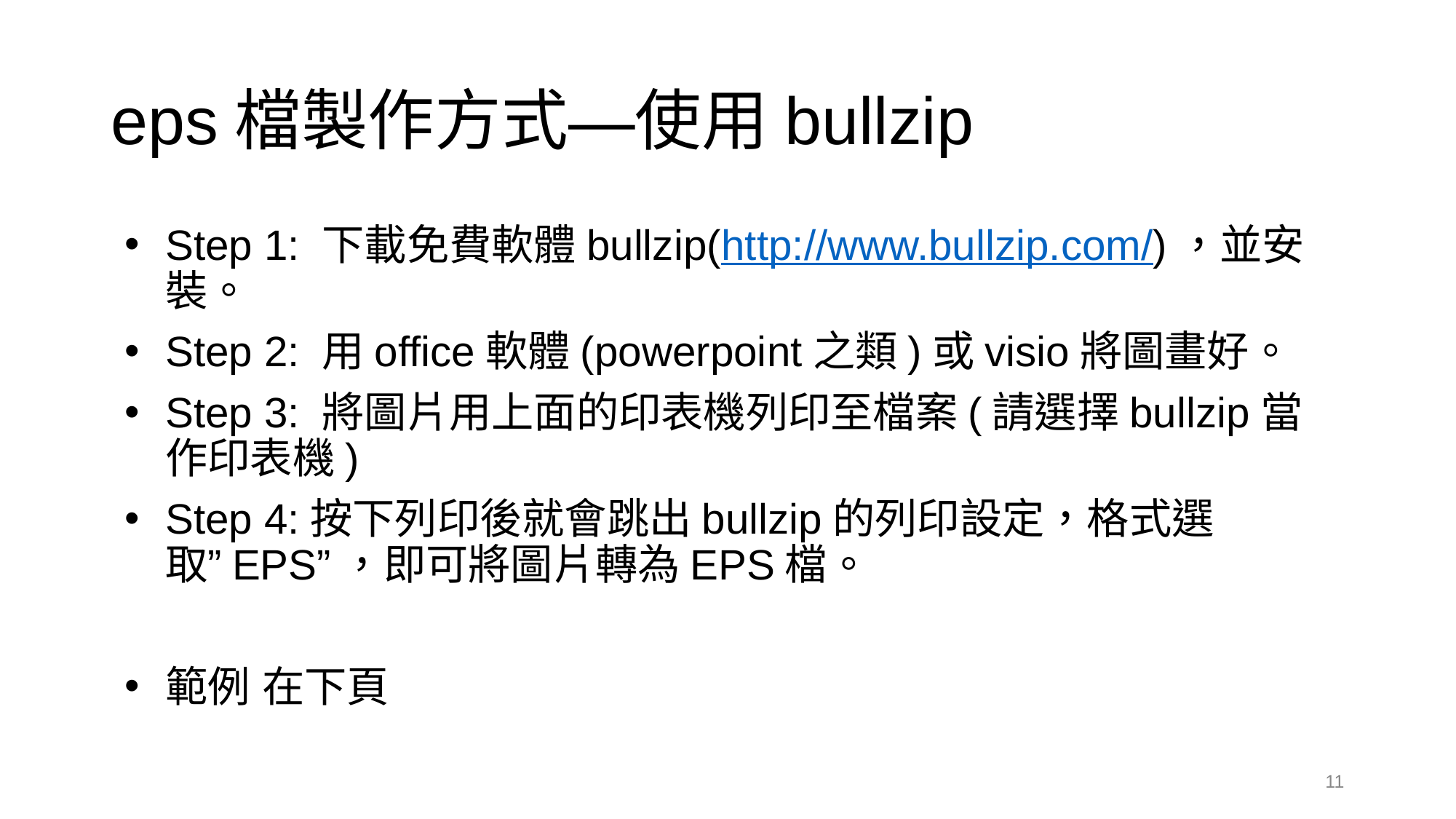

# eps檔製作方式—使用bullzip
Step 1: 下載免費軟體bullzip(http://www.bullzip.com/)，並安裝。
Step 2: 用office軟體(powerpoint之類)或visio將圖畫好。
Step 3: 將圖片用上面的印表機列印至檔案(請選擇bullzip當作印表機)
Step 4:按下列印後就會跳出bullzip的列印設定，格式選取”EPS”，即可將圖片轉為EPS檔。

範例 在下頁

11